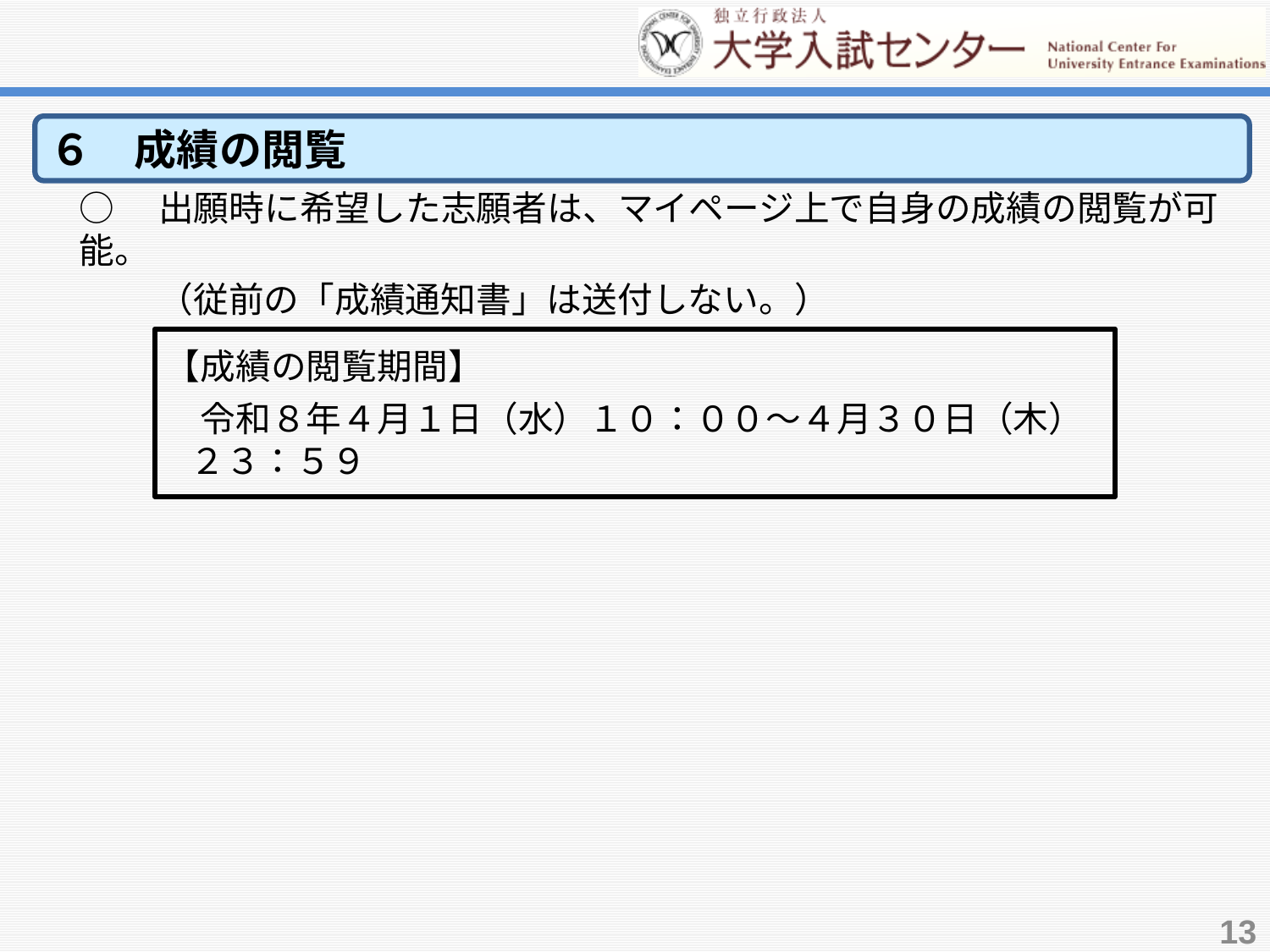

６　成績の閲覧
○　出願時に希望した志願者は、マイページ上で自身の成績の閲覧が可能。
　　 （従前の「成績通知書」は送付しない。）
【成績の閲覧期間】
　令和８年４月１日（水）１０：００～４月３０日（木）２３：５９
13